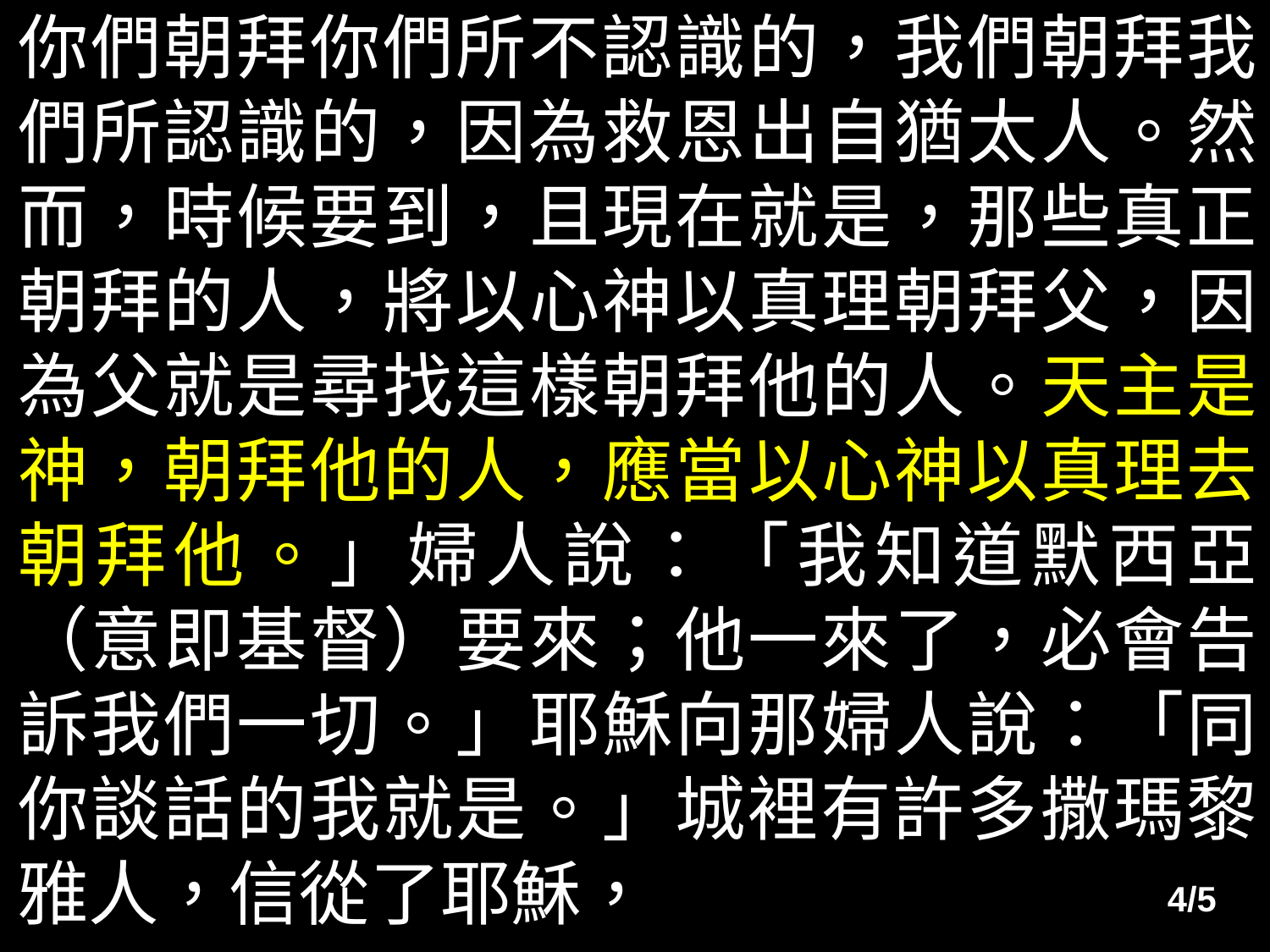

你們朝拜你們所不認識的，我們朝拜我們所認識的，因為救恩出自猶太人。然而，時候要到，且現在就是，那些真正朝拜的人，將以心神以真理朝拜父，因為父就是尋找這樣朝拜他的人。天主是神，朝拜他的人，應當以心神以真理去朝拜他。」婦人說：「我知道默西亞（意即基督）要來；他一來了，必會告訴我們一切。」耶穌向那婦人說：「同你談話的我就是。」城裡有許多撒瑪黎雅人，信從了耶穌，

4/5